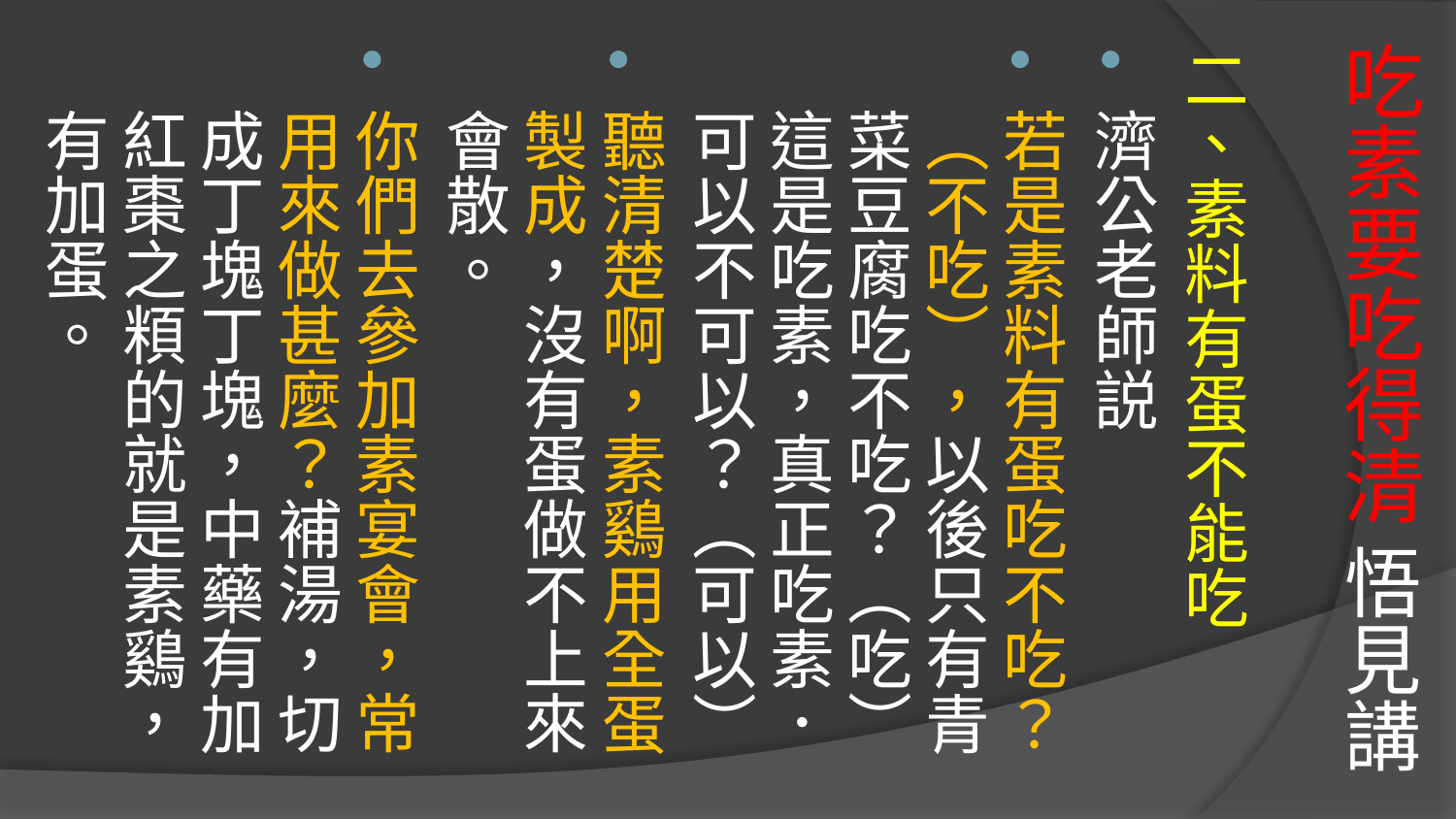

# 吃素要吃得清 悟見講
二、素料有蛋不能吃
濟公老師説
若是素料有蛋吃不吃？（不吃），以後只有青菜豆腐吃不吃？（吃）這是吃素，真正吃素．可以不可以？（可以）
聽清楚啊，素鷄用全蛋製成，沒有蛋做不上來會散。
你們去參加素宴會，常用來做甚麼？補湯，切成丁塊丁塊，中藥有加紅棗之頪的就是素鷄，有加蛋。